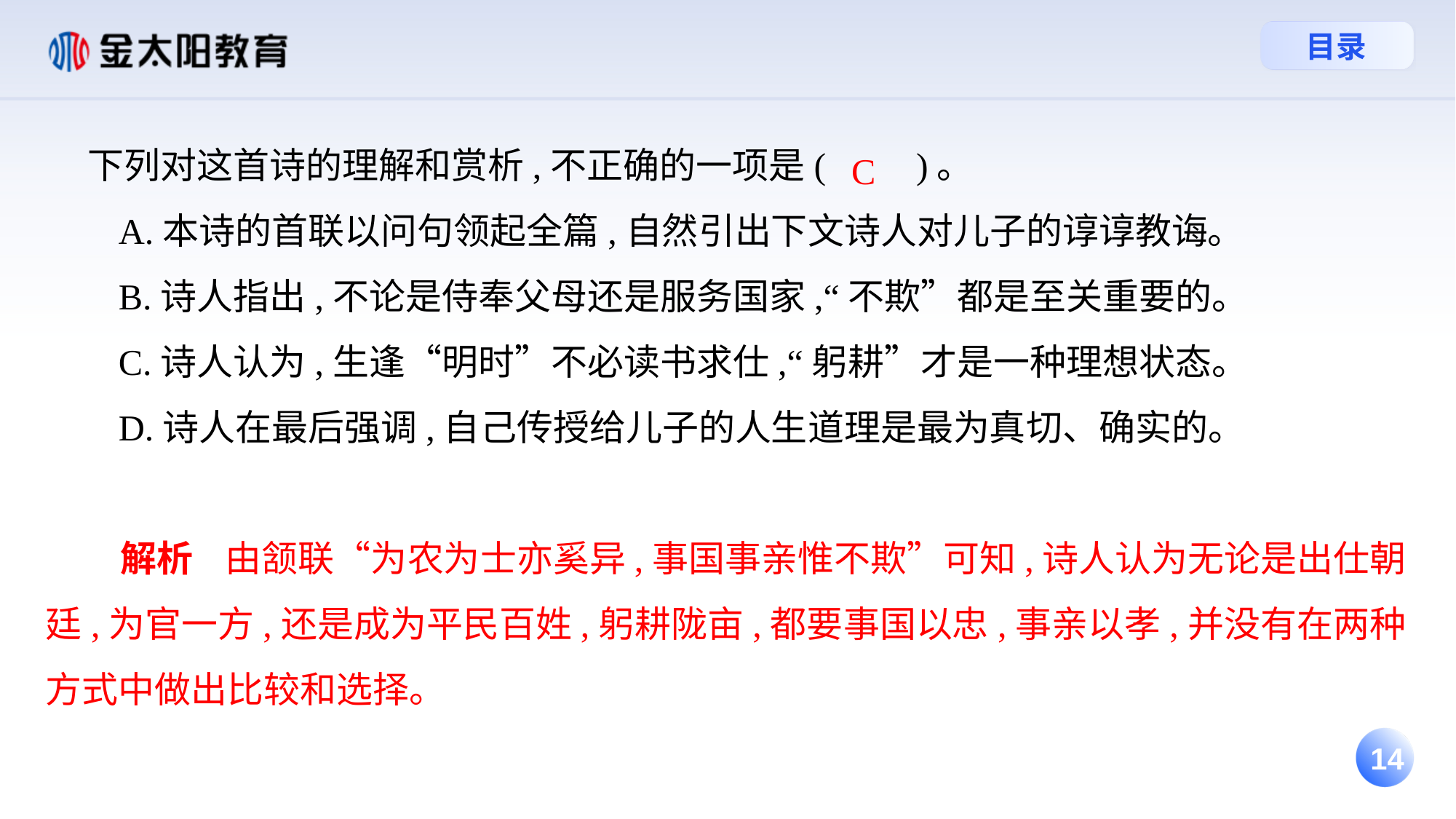

下列对这首诗的理解和赏析,不正确的一项是(　　)。
        A.本诗的首联以问句领起全篇,自然引出下文诗人对儿子的谆谆教诲。
        B.诗人指出,不论是侍奉父母还是服务国家,“不欺”都是至关重要的。
        C.诗人认为,生逢“明时”不必读书求仕,“躬耕”才是一种理想状态。
        D.诗人在最后强调,自己传授给儿子的人生道理是最为真切、确实的。

        解析    由颔联“为农为士亦奚异,事国事亲惟不欺”可知,诗人认为无论是出仕朝廷,为官一方,还是成为平民百姓,躬耕陇亩,都要事国以忠,事亲以孝,并没有在两种方式中做出比较和选择。
C